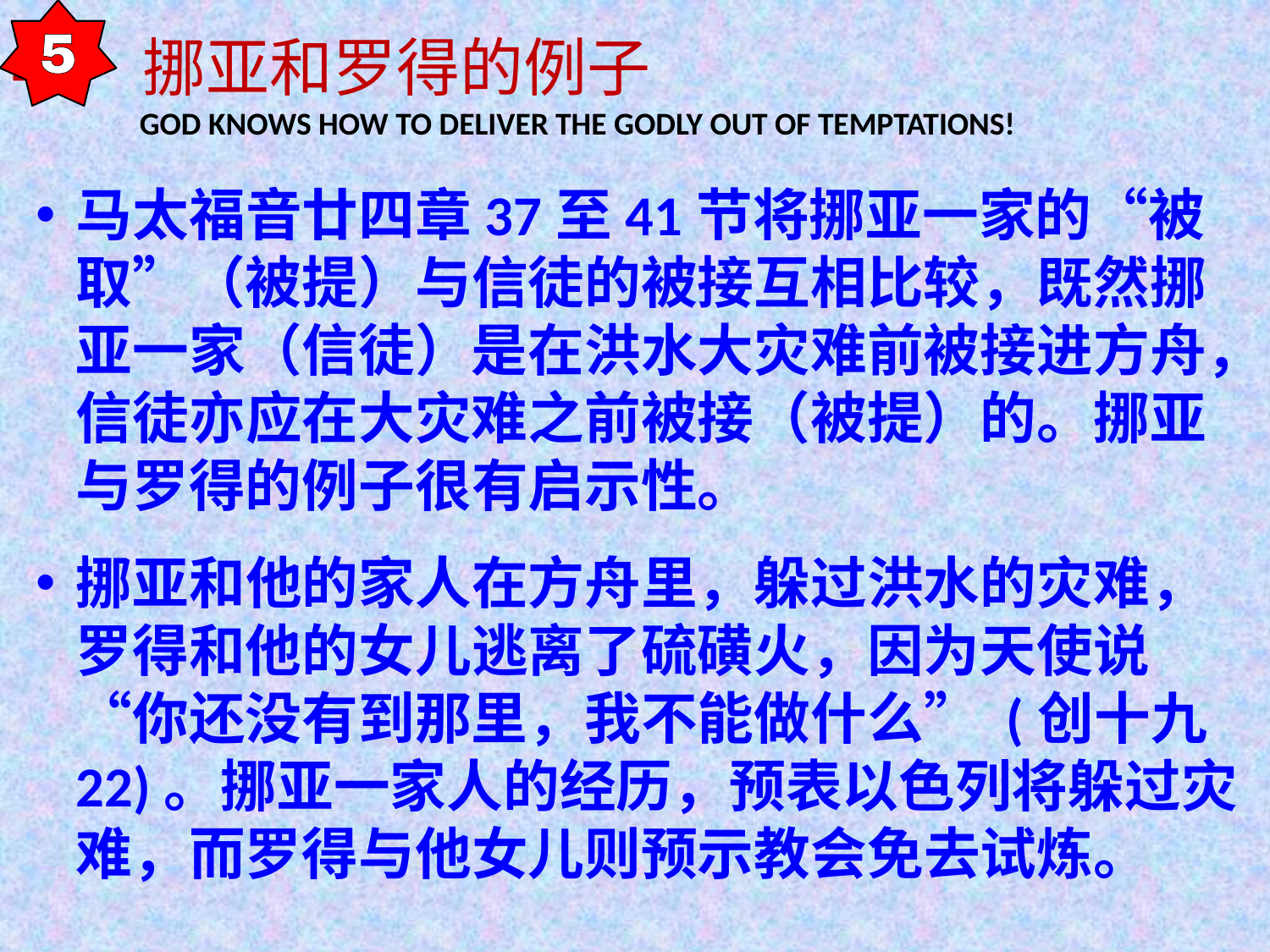

5
4.     挪亚和罗得的例子
	GOD KNOWS HOW TO DELIVER THE GODLY OUT OF TEMPTATIONS!

马太福音廿四章37至41节将挪亚一家的“被取”（被提）与信徒的被接互相比较，既然挪亚一家（信徒）是在洪水大灾难前被接进方舟，信徒亦应在大灾难之前被接（被提）的。挪亚与罗得的例子很有启示性。

挪亚和他的家人在方舟里，躲过洪水的灾难，罗得和他的女儿逃离了硫磺火，因为天使说“你还没有到那里，我不能做什么” (创十九22)。挪亚一家人的经历，预表以色列将躲过灾难，而罗得与他女儿则预示教会免去试炼。